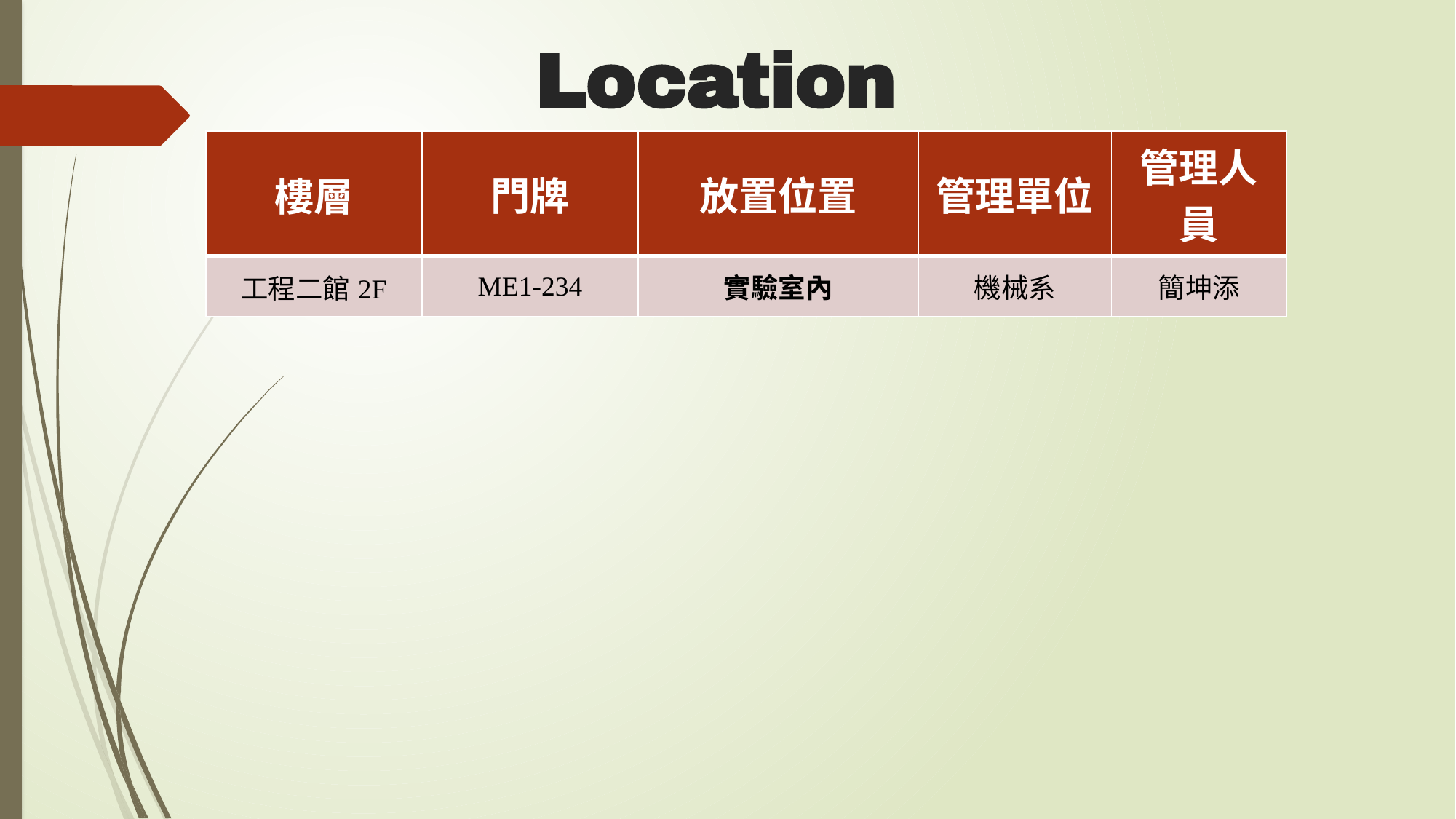

# Location
| 樓層 | 門牌 | 放置位置 | 管理單位 | 管理人員 |
| --- | --- | --- | --- | --- |
| 工程二館2F | ME1-234 | 實驗室內 | 機械系 | 簡坤添 |